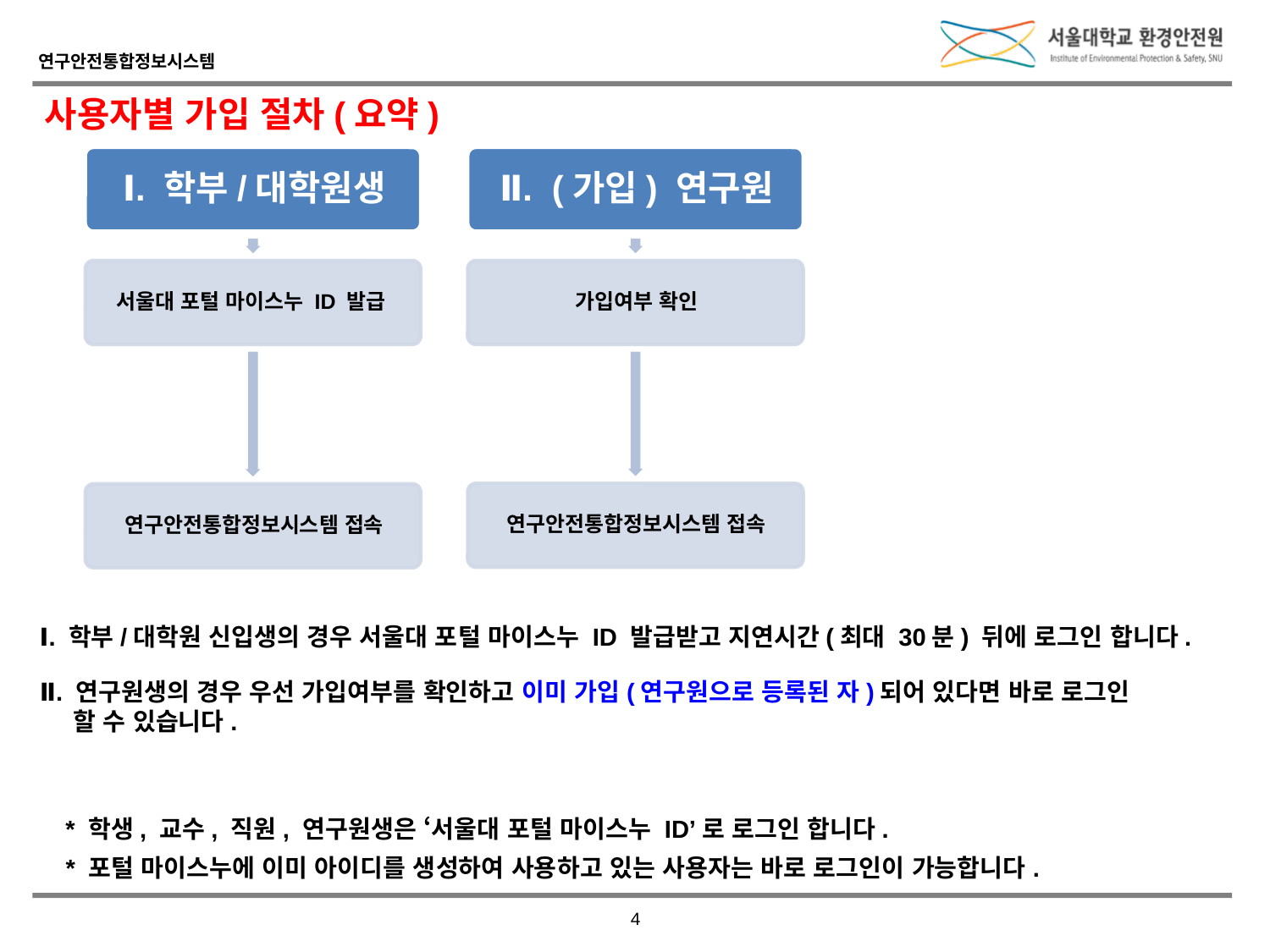

사용자별 가입 절차(요약)
Ⅰ. 학부/대학원생
서울대 포털 마이스누 ID 발급
연구안전통합정보시스템 접속
Ⅱ.  (가입) 연구원
가입여부 확인
연구안전통합정보시스템 접속
Ⅲ. (미가입) 연구원
가입여부 확인
( 10Page ) 이동
연구원 별도 가입
( 11 ~ 12Page ) 이동
연구안전통합정보시스템 접속 ( 13Page ) 이동

Ⅰ. 학부/대학원 신입생의 경우 서울대 포털 마이스누 ID 발급받고 지연시간(최대 30분) 뒤에 로그인 합니다.
Ⅱ. 연구원생의 경우 우선 가입여부를 확인하고 이미 가입(연구원으로 등록된 자)되어 있다면 바로 로그인
    할 수 있습니다.
 * 학생, 교수, 직원, 연구원생은 ‘서울대 포털 마이스누 ID’로 로그인 합니다.
 * 포털 마이스누에 이미 아이디를 생성하여 사용하고 있는 사용자는 바로 로그인이 가능합니다.